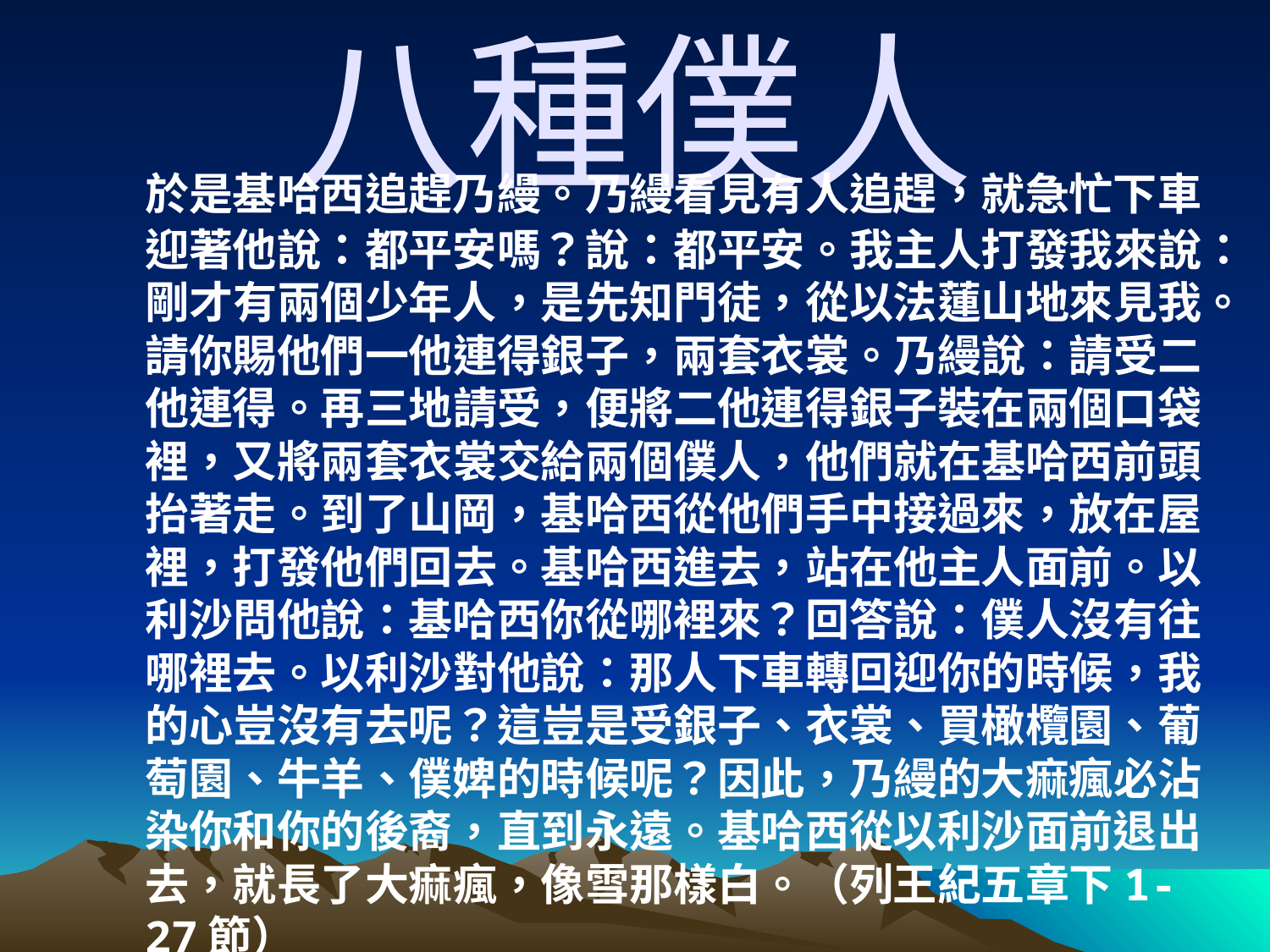

八種僕人
	於是基哈西追趕乃縵。乃縵看見有人追趕，就急忙下車迎著他說：都平安嗎？說：都平安。我主人打發我來說：剛才有兩個少年人，是先知門徒，從以法蓮山地來見我。請你賜他們一他連得銀子，兩套衣裳。乃縵說：請受二他連得。再三地請受，便將二他連得銀子裝在兩個口袋裡，又將兩套衣裳交給兩個僕人，他們就在基哈西前頭抬著走。到了山岡，基哈西從他們手中接過來，放在屋裡，打發他們回去。基哈西進去，站在他主人面前。以利沙問他說：基哈西你從哪裡來？回答說：僕人沒有往哪裡去。以利沙對他說：那人下車轉回迎你的時候，我的心豈沒有去呢？這豈是受銀子、衣裳、買橄欖園、葡萄園、牛羊、僕婢的時候呢？因此，乃縵的大痲瘋必沾染你和你的後裔，直到永遠。基哈西從以利沙面前退出去，就長了大痲瘋，像雪那樣白。（列王紀五章下1-27節）